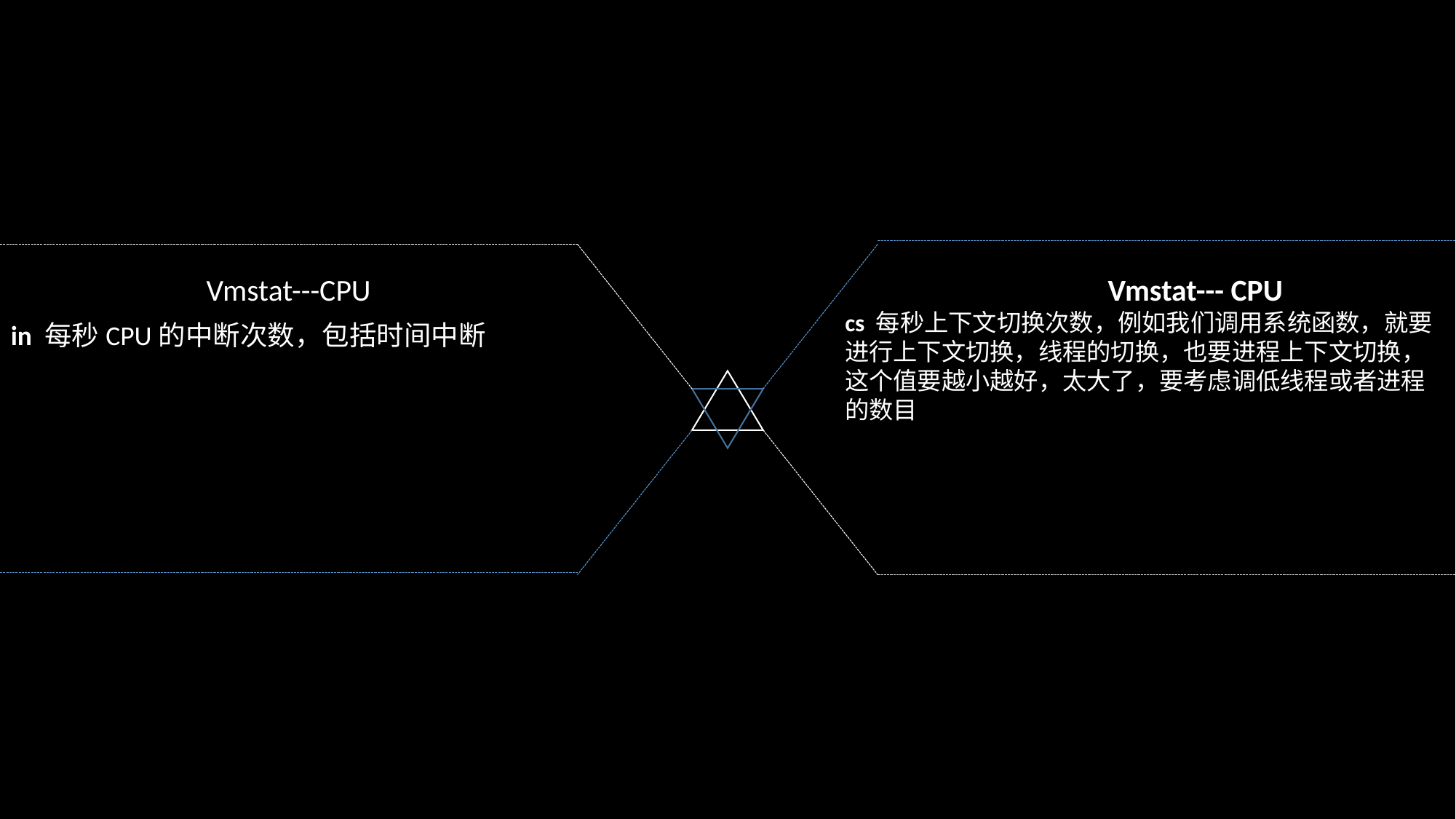

Vmstat---CPU
Vmstat--- CPU
cs 每秒上下文切换次数，例如我们调用系统函数，就要进行上下文切换，线程的切换，也要进程上下文切换，这个值要越小越好，太大了，要考虑调低线程或者进程的数目
in 每秒CPU的中断次数，包括时间中断